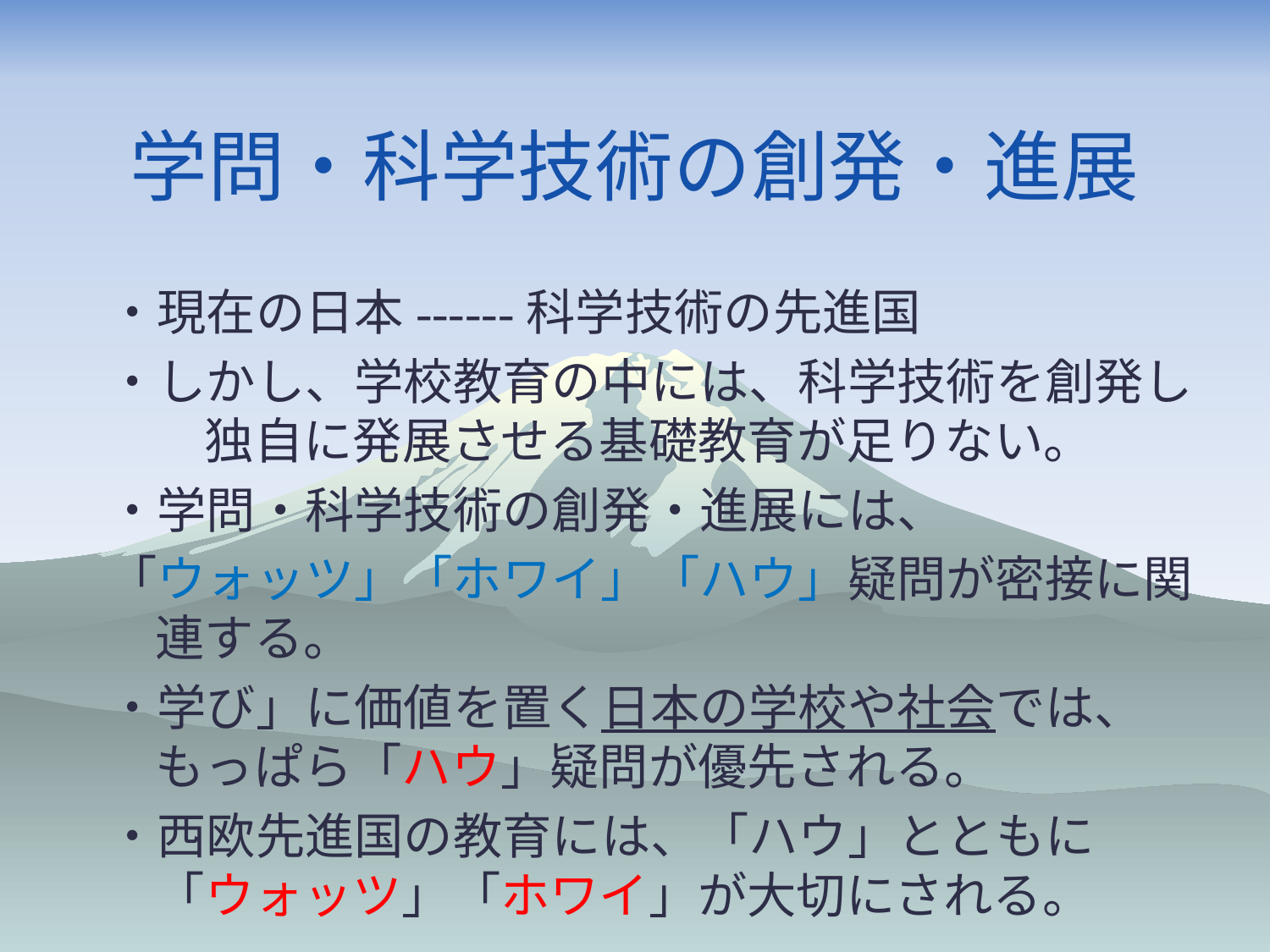

# 学問・科学技術の創発・進展
・現在の日本------科学技術の先進国
・しかし、学校教育の中には、科学技術を創発し　独自に発展させる基礎教育が足りない。
・学問・科学技術の創発・進展には、
「ウォッツ」「ホワイ」「ハウ」疑問が密接に関連する。
・学び」に価値を置く日本の学校や社会では、もっぱら「ハウ」疑問が優先される。
・西欧先進国の教育には、「ハウ」とともに「ウォッツ」「ホワイ」が大切にされる。